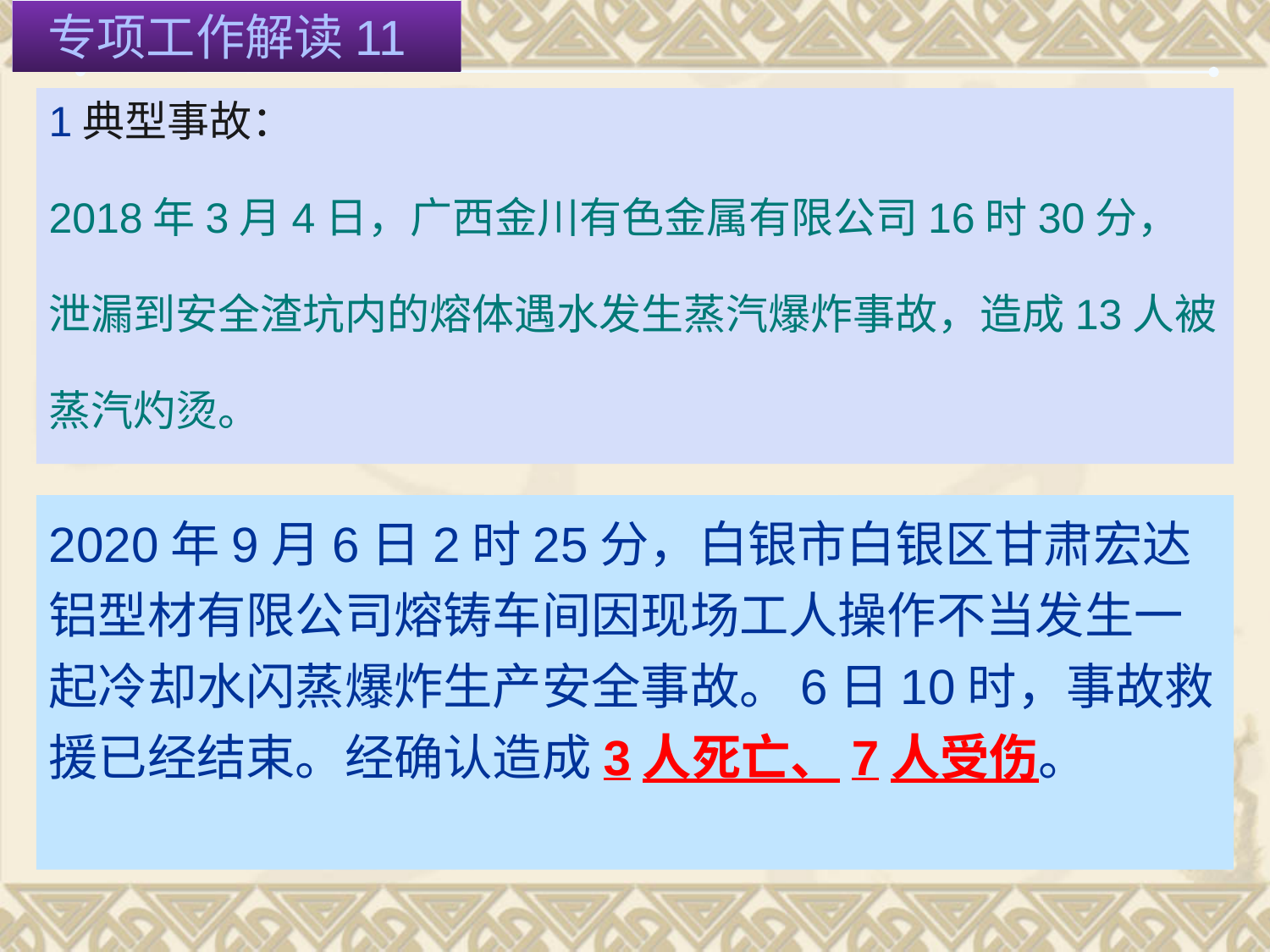

专项工作解读11
1典型事故：
2018年3月4日，广西金川有色金属有限公司16时30分，泄漏到安全渣坑内的熔体遇水发生蒸汽爆炸事故，造成13人被蒸汽灼烫。

2020年9月6日2时25分，白银市白银区甘肃宏达铝型材有限公司熔铸车间因现场工人操作不当发生一起冷却水闪蒸爆炸生产安全事故。6日10时，事故救援已经结束。经确认造成3人死亡、7人受伤。